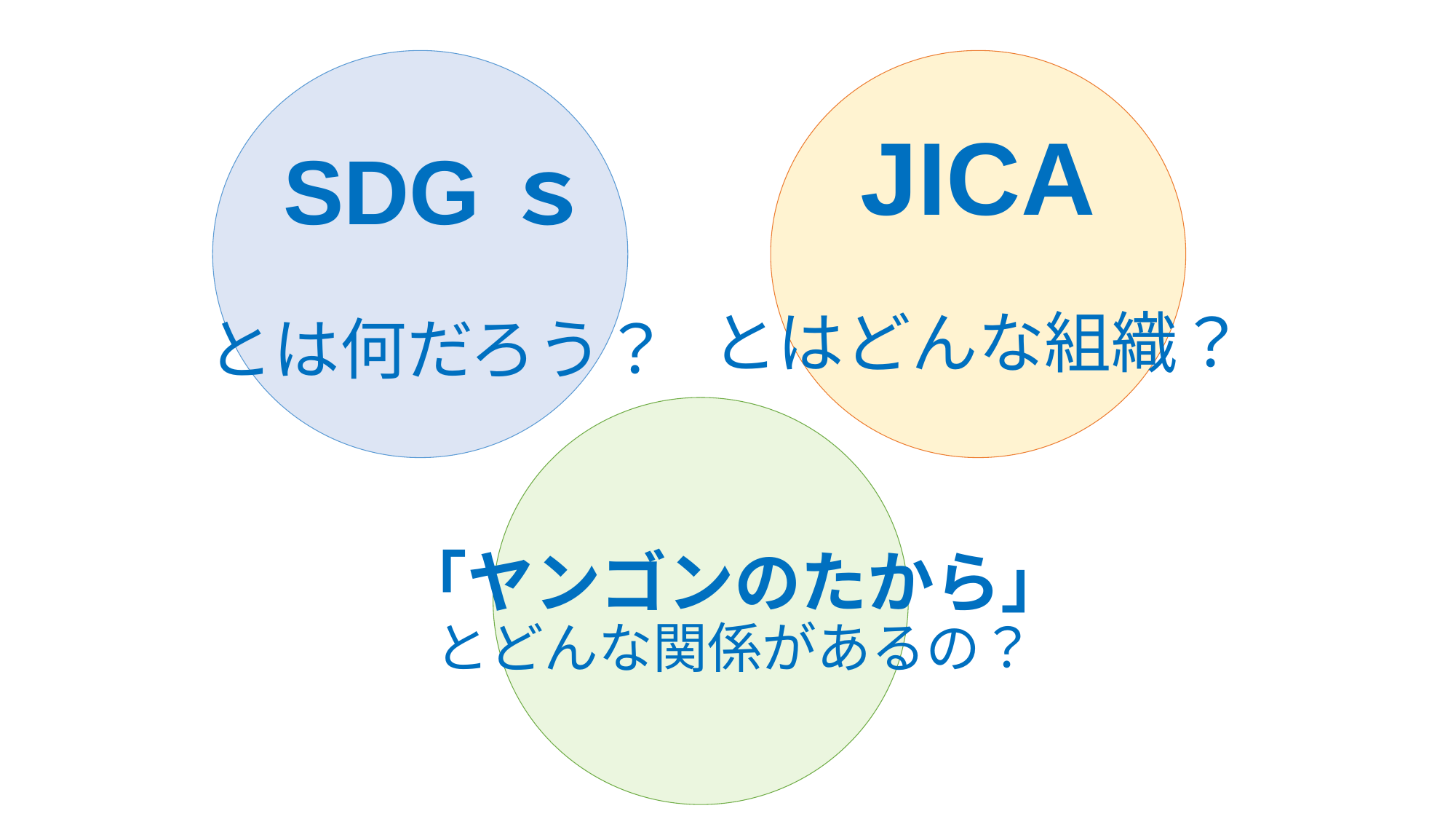

# SDGｓ とは何だろう？

JICA
とはどんな組織？
「ヤンゴンのたから」
とどんな関係があるの？